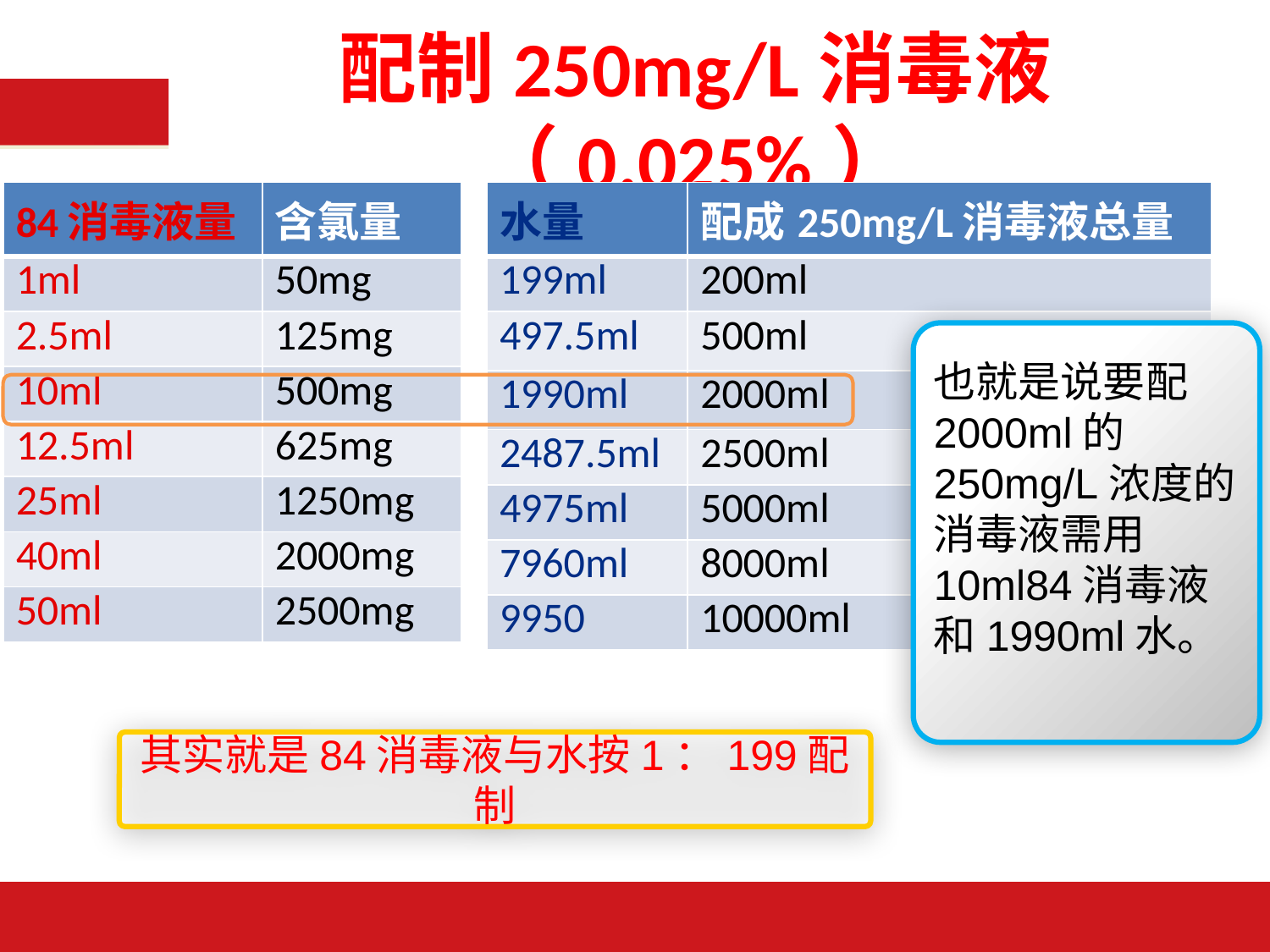

# 配制250mg/L消毒液（0.025%）
| 84消毒液量 | 含氯量 |
| --- | --- |
| 1ml | 50mg |
| 2.5ml | 125mg |
| 10ml | 500mg |
| 12.5ml | 625mg |
| 25ml | 1250mg |
| 40ml | 2000mg |
| 50ml | 2500mg |
| 水量 | 配成250mg/L消毒液总量 |
| --- | --- |
| 199ml | 200ml |
| 497.5ml | 500ml |
| 1990ml | 2000ml |
| 2487.5ml | 2500ml |
| 4975ml | 5000ml |
| 7960ml | 8000ml |
| 9950 | 10000ml |
也就是说要配2000ml的250mg/L浓度的消毒液需用10ml84消毒液和1990ml水。

其实就是84消毒液与水按1：199配制